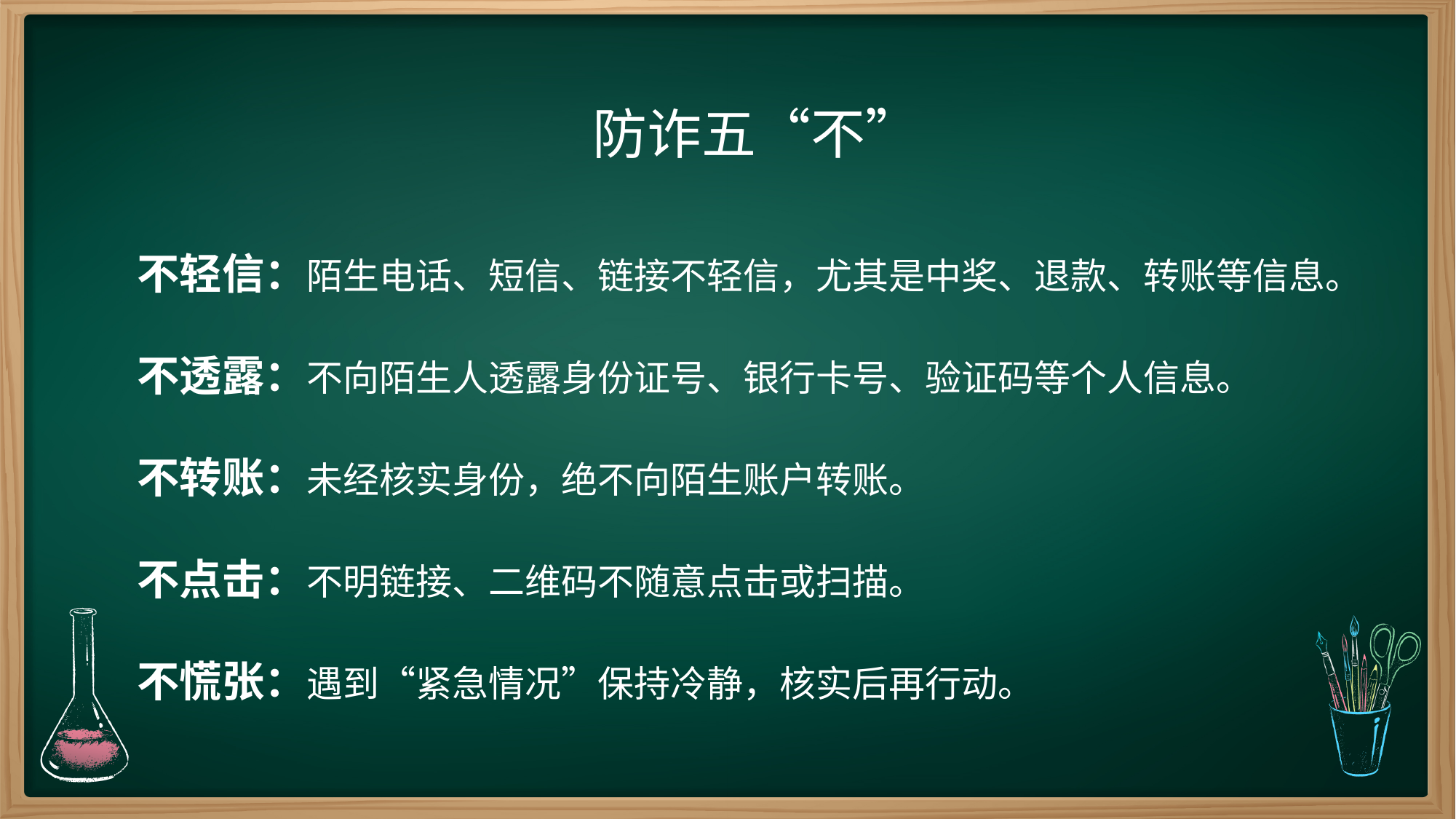

防诈五“不”
不轻信：陌生电话、短信、链接不轻信，尤其是中奖、退款、转账等信息。
不透露：不向陌生人透露身份证号、银行卡号、验证码等个人信息。
不转账：未经核实身份，绝不向陌生账户转账。
不点击：不明链接、二维码不随意点击或扫描。
不慌张：遇到“紧急情况”保持冷静，核实后再行动。